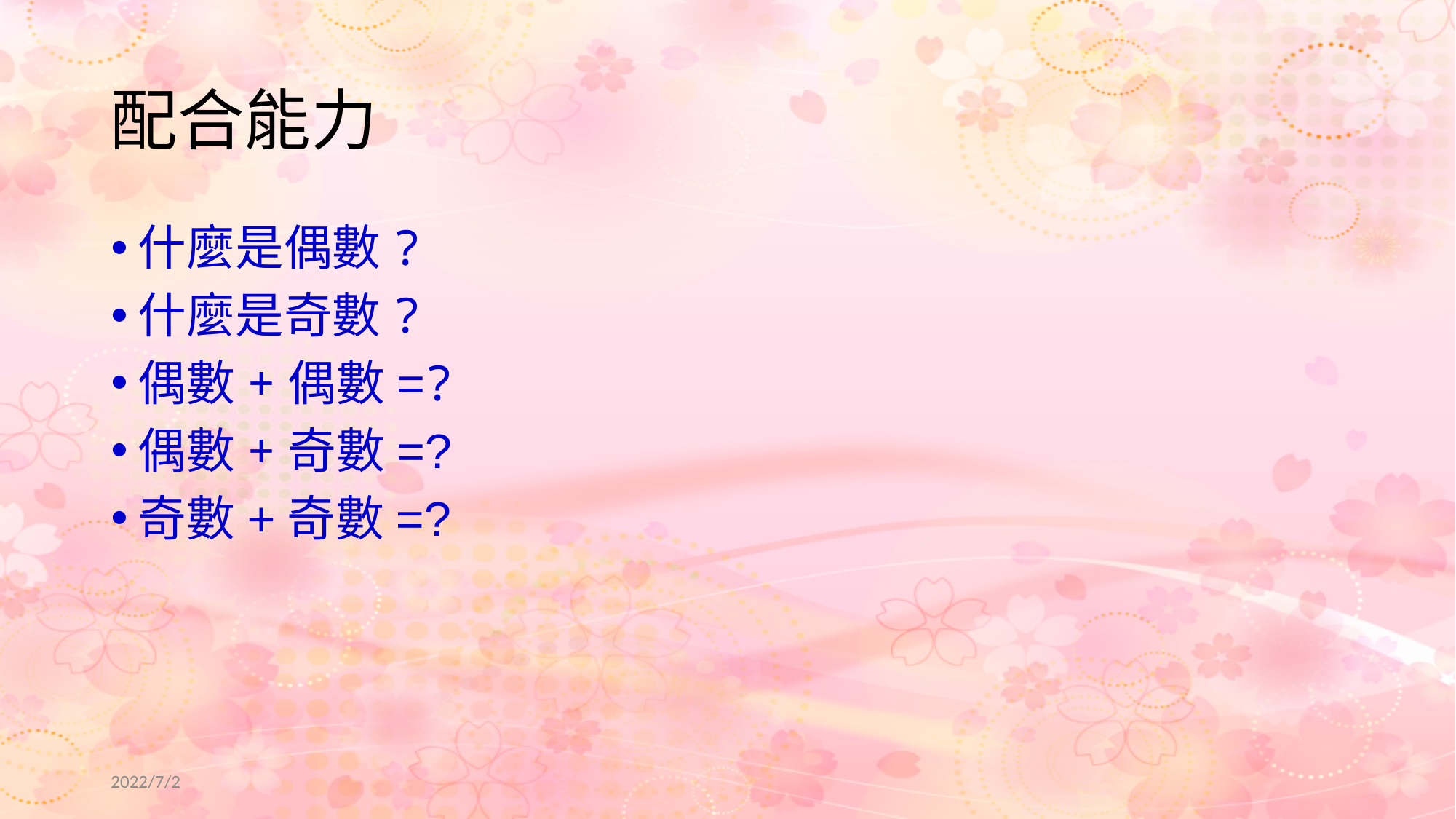

# 配合能力
什麼是偶數?
什麼是奇數?
偶數+偶數=?
偶數+奇數=?
奇數+奇數=?
2022/7/2